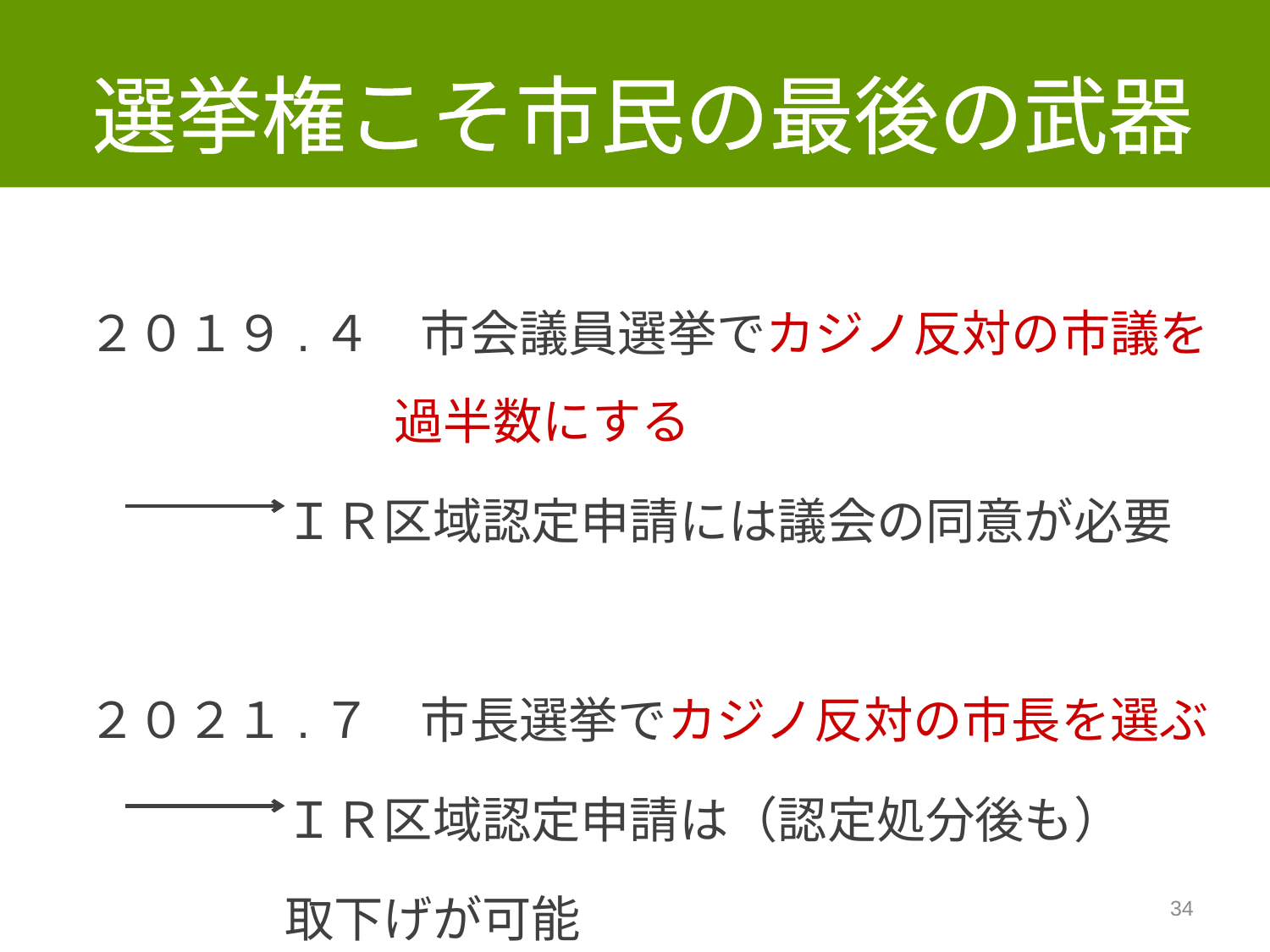

選挙権こそ市民の最後の武器
２０１９.４　市会議員選挙でカジノ反対の市議を
　　　　　　 過半数にする
　　　　ＩＲ区域認定申請には議会の同意が必要

２０２１.７　市長選挙でカジノ反対の市長を選ぶ
　　　　ＩＲ区域認定申請は（認定処分後も）
　　　　取下げが可能
34